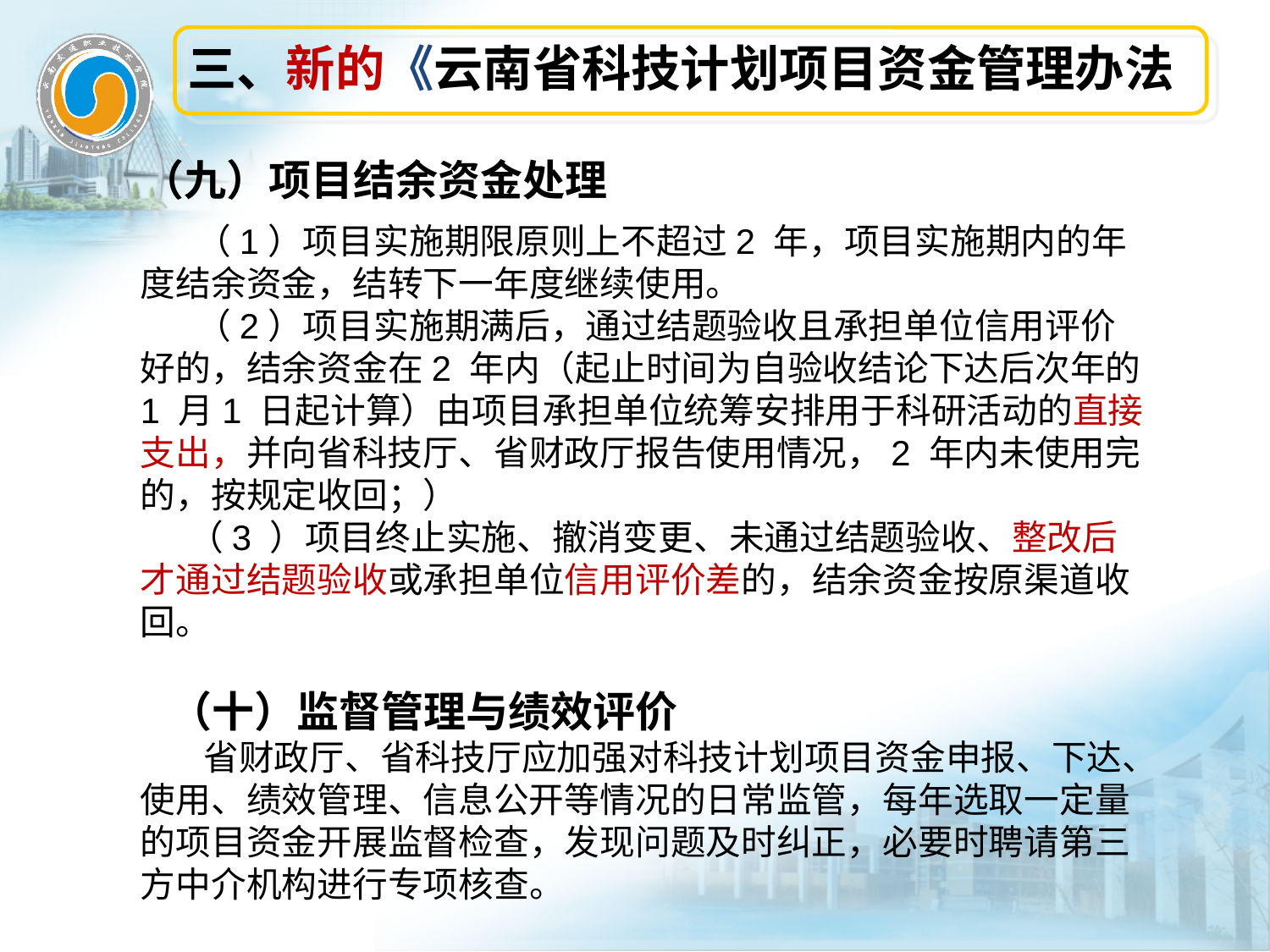

三、新的《云南省科技计划项目资金管理办法

（九）项目结余资金处理
      （1）项目实施期限原则上不超过2 年，项目实施期内的年度结余资金，结转下一年度继续使用。
      （2）项目实施期满后，通过结题验收且承担单位信用评价好的，结余资金在2 年内（起止时间为自验收结论下达后次年的1 月1 日起计算）由项目承担单位统筹安排用于科研活动的直接支出，并向省科技厅、省财政厅报告使用情况，2 年内未使用完的，按规定收回；）
     （3 ）项目终止实施、撤消变更、未通过结题验收、整改后才通过结题验收或承担单位信用评价差的，结余资金按原渠道收回。

  （十）监督管理与绩效评价
       省财政厅、省科技厅应加强对科技计划项目资金申报、下达、使用、绩效管理、信息公开等情况的日常监管，每年选取一定量的项目资金开展监督检查，发现问题及时纠正，必要时聘请第三方中介机构进行专项核查。